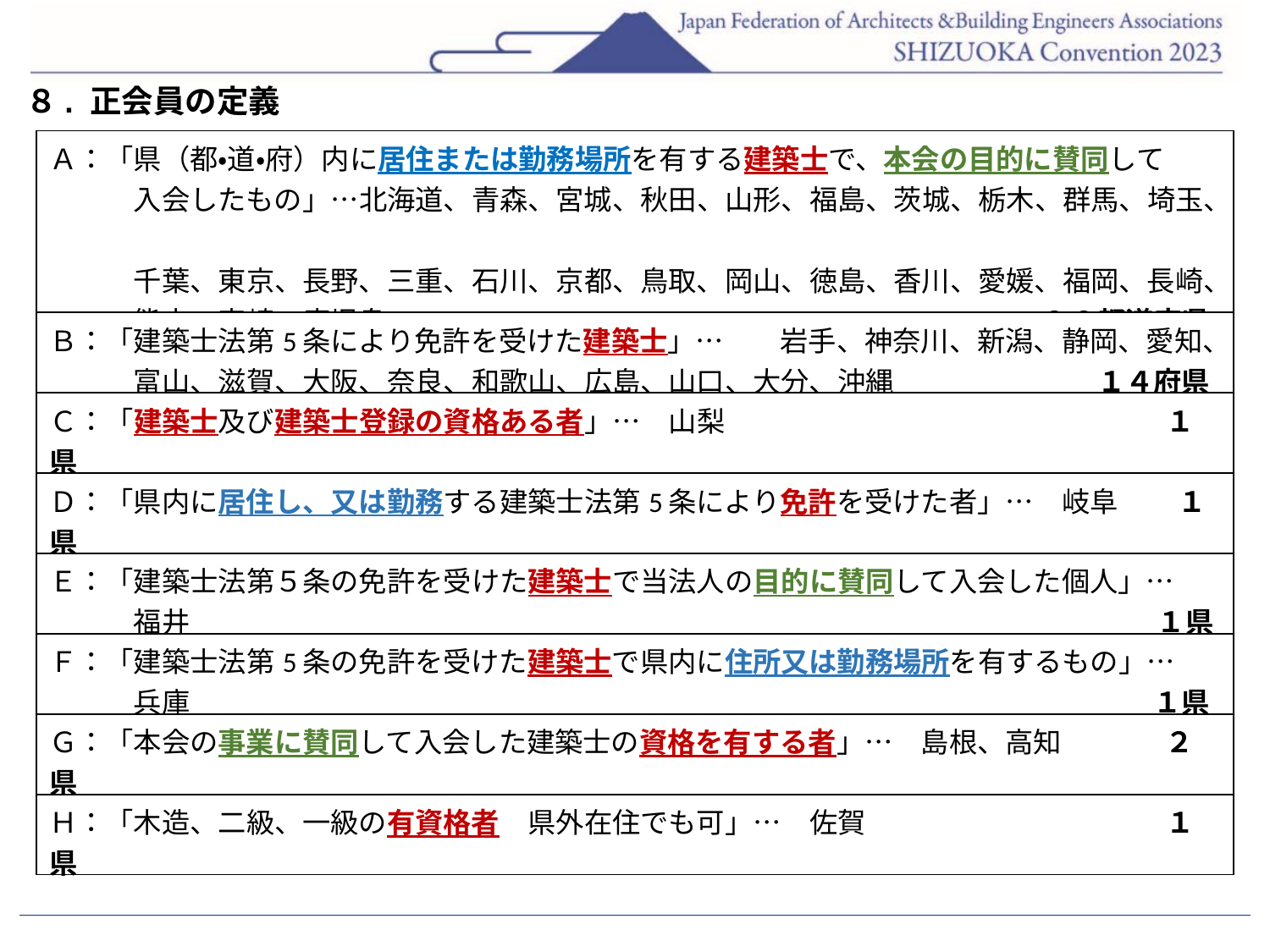

８. 正会員の定義
| Ａ：「県（都・道・府）内に居住または勤務場所を有する建築士で、本会の目的に賛同して 　　　入会したもの」…北海道、青森、宮城、秋田、山形、福島、茨城、栃木、群馬、埼玉、　　 　　　千葉、東京、長野、三重、石川、京都、鳥取、岡山、徳島、香川、愛媛、福岡、長崎、 　　　熊本、宮崎、鹿児島　　　　　　　　　　　　　　　　　　　　　 　　２６都道府県 |
| --- |
| Ｂ：「建築士法第5条により免許を受けた建築士」…　　岩手、神奈川、新潟、静岡、愛知、 　　　富山、滋賀、大阪、奈良、和歌山、広島、山口、大分、沖縄　　　　　　　 １４府県 |
| Ｃ：「建築士及び建築士登録の資格ある者」…　山梨　　　　　　　　　　　　　　 　１県 |
| Ｄ：「県内に居住し、又は勤務する建築士法第5条により免許を受けた者」…　岐阜 　 １県 |
| Ｅ：「建築士法第５条の免許を受けた建築士で当法人の目的に賛同して入会した個人」…　 　　　福井　　　　　 　　　　　　　　　　　　　　　　　　　　　　　　　　 　 　 １県 |
| Ｆ：「建築士法第5条の免許を受けた建築士で県内に住所又は勤務場所を有するもの」…　 　　　兵庫　　　　　　　　　　　　　　　　　　　　　　　　　　　　　　　　 　　１県 |
| Ｇ：「本会の事業に賛同して入会した建築士の資格を有する者」…　島根、高知　　　 ２県 |
| Ｈ：「木造、二級、一級の有資格者　県外在住でも可」…　佐賀　　　　　　　　　　 １県 |